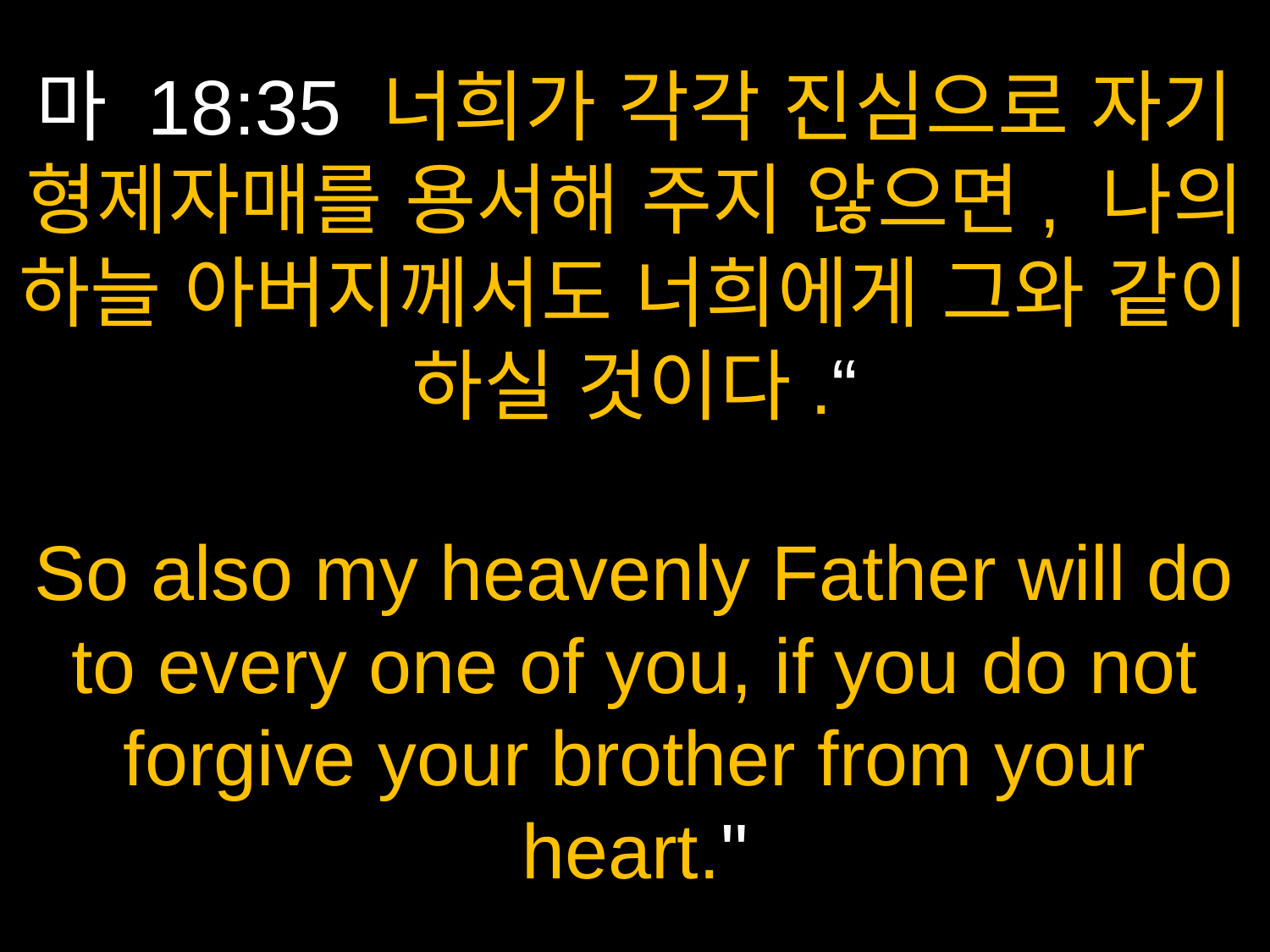

# 마 18:35 너희가 각각 진심으로 자기 형제자매를 용서해 주지 않으면, 나의 하늘 아버지께서도 너희에게 그와 같이 하실 것이다.“ So also my heavenly Father will do to every one of you, if you do not forgive your brother from your heart."